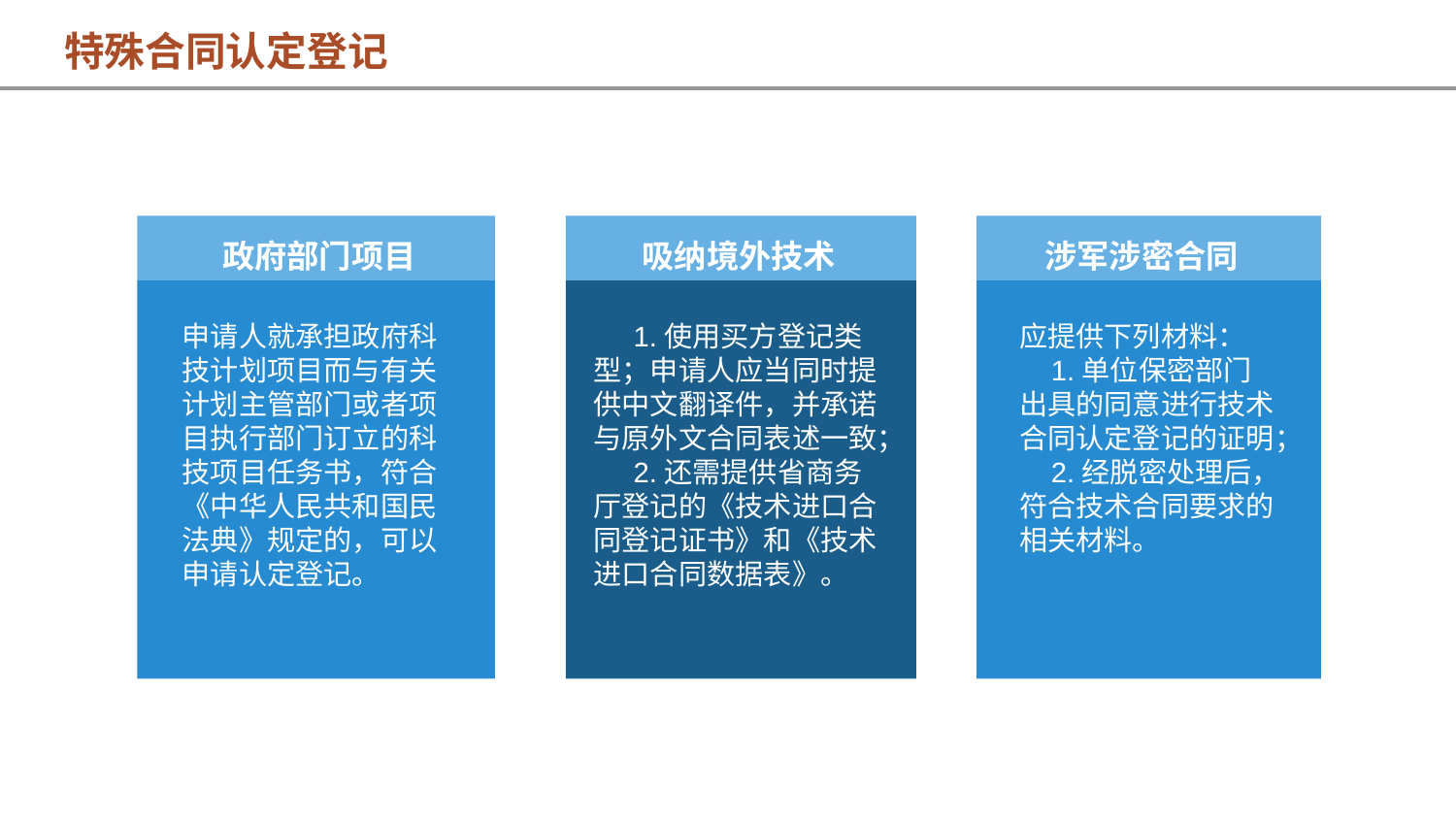

特殊合同认定登记

政府部门项目
吸纳境外技术
涉军涉密合同
申请人就承担政府科技计划项目而与有关计划主管部门或者项目执行部门订立的科技项目任务书，符合《中华人民共和国民法典》规定的，可以申请认定登记。
     1.使用买方登记类型；申请人应当同时提供中文翻译件，并承诺与原外文合同表述一致；
     2.还需提供省商务厅登记的《技术进口合同登记证书》和《技术进口合同数据表》。
应提供下列材料：
    1.单位保密部门出具的同意进行技术合同认定登记的证明；
    2.经脱密处理后，符合技术合同要求的相关材料。